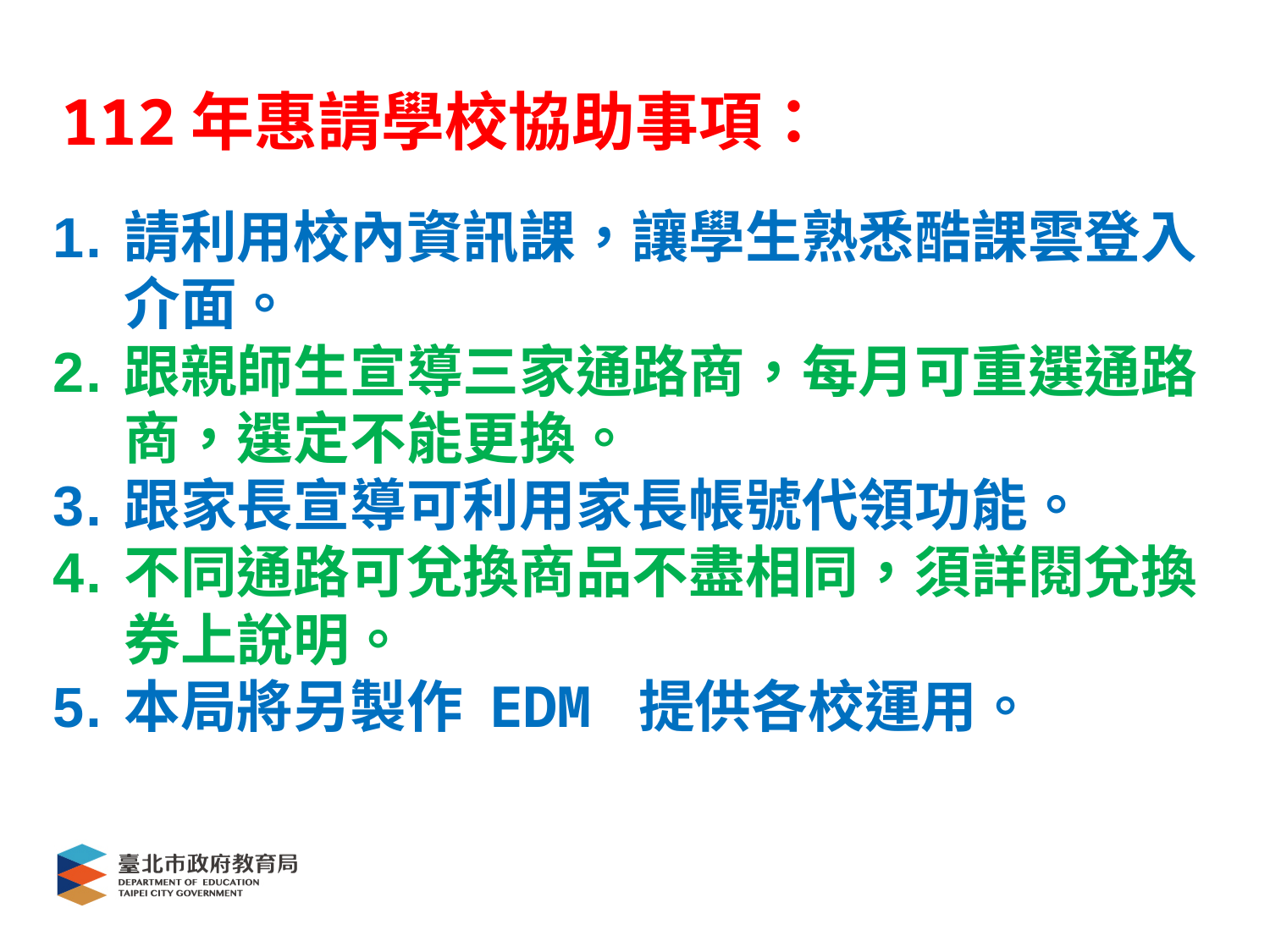

112年惠請學校協助事項：
請利用校內資訊課，讓學生熟悉酷課雲登入介面。
跟親師生宣導三家通路商，每月可重選通路商，選定不能更換。
跟家長宣導可利用家長帳號代領功能。
不同通路可兌換商品不盡相同，須詳閱兌換券上說明。
本局將另製作 EDM 提供各校運用。